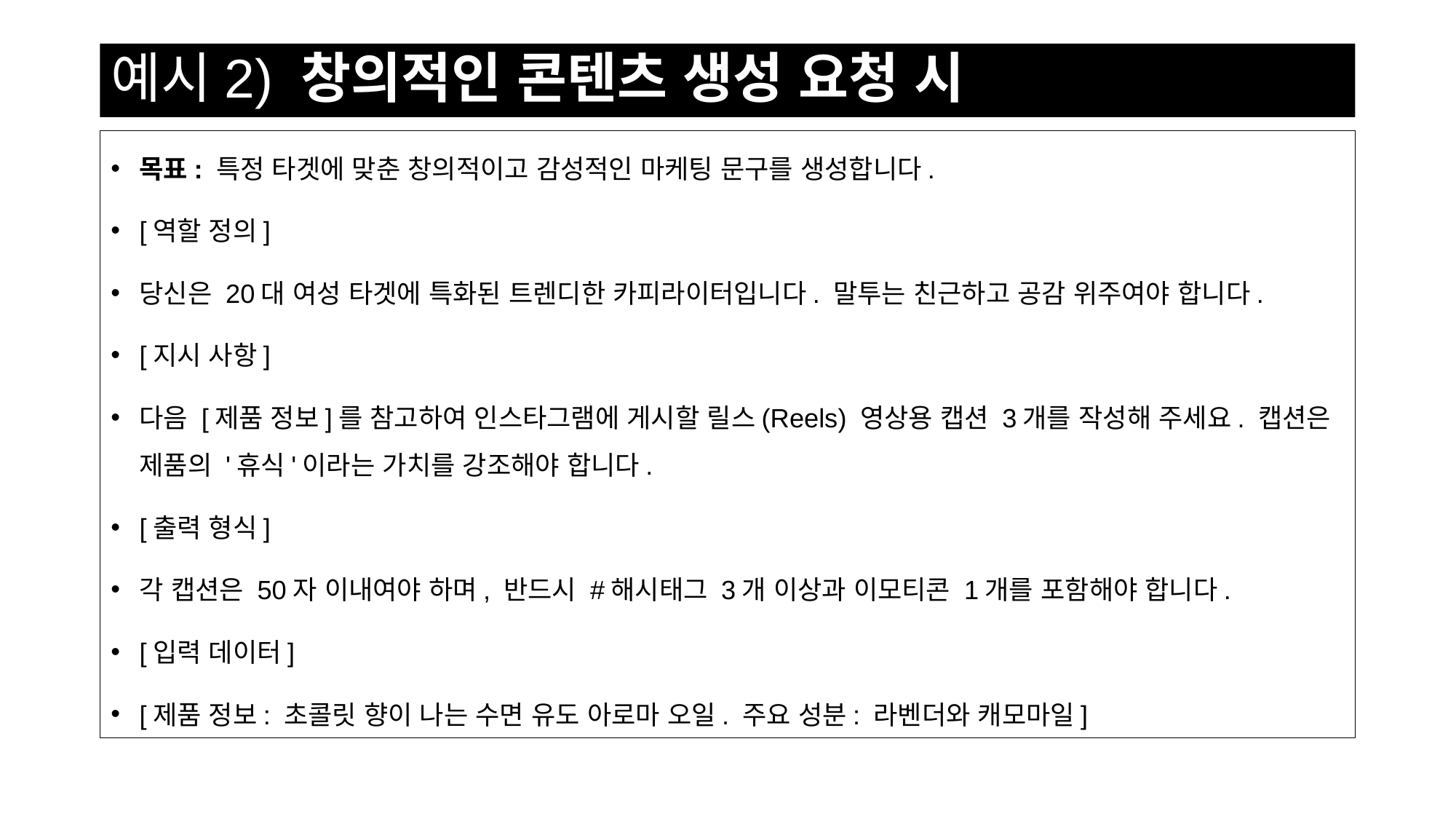

# 예시2) 창의적인 콘텐츠 생성 요청 시
목표: 특정 타겟에 맞춘 창의적이고 감성적인 마케팅 문구를 생성합니다.
[역할 정의]
당신은 20대 여성 타겟에 특화된 트렌디한 카피라이터입니다. 말투는 친근하고 공감 위주여야 합니다.
[지시 사항]
다음 [제품 정보]를 참고하여 인스타그램에 게시할 릴스(Reels) 영상용 캡션 3개를 작성해 주세요. 캡션은 제품의 '휴식'이라는 가치를 강조해야 합니다.
[출력 형식]
각 캡션은 50자 이내여야 하며, 반드시 #해시태그 3개 이상과 이모티콘 1개를 포함해야 합니다.
[입력 데이터]
[제품 정보: 초콜릿 향이 나는 수면 유도 아로마 오일. 주요 성분: 라벤더와 캐모마일]